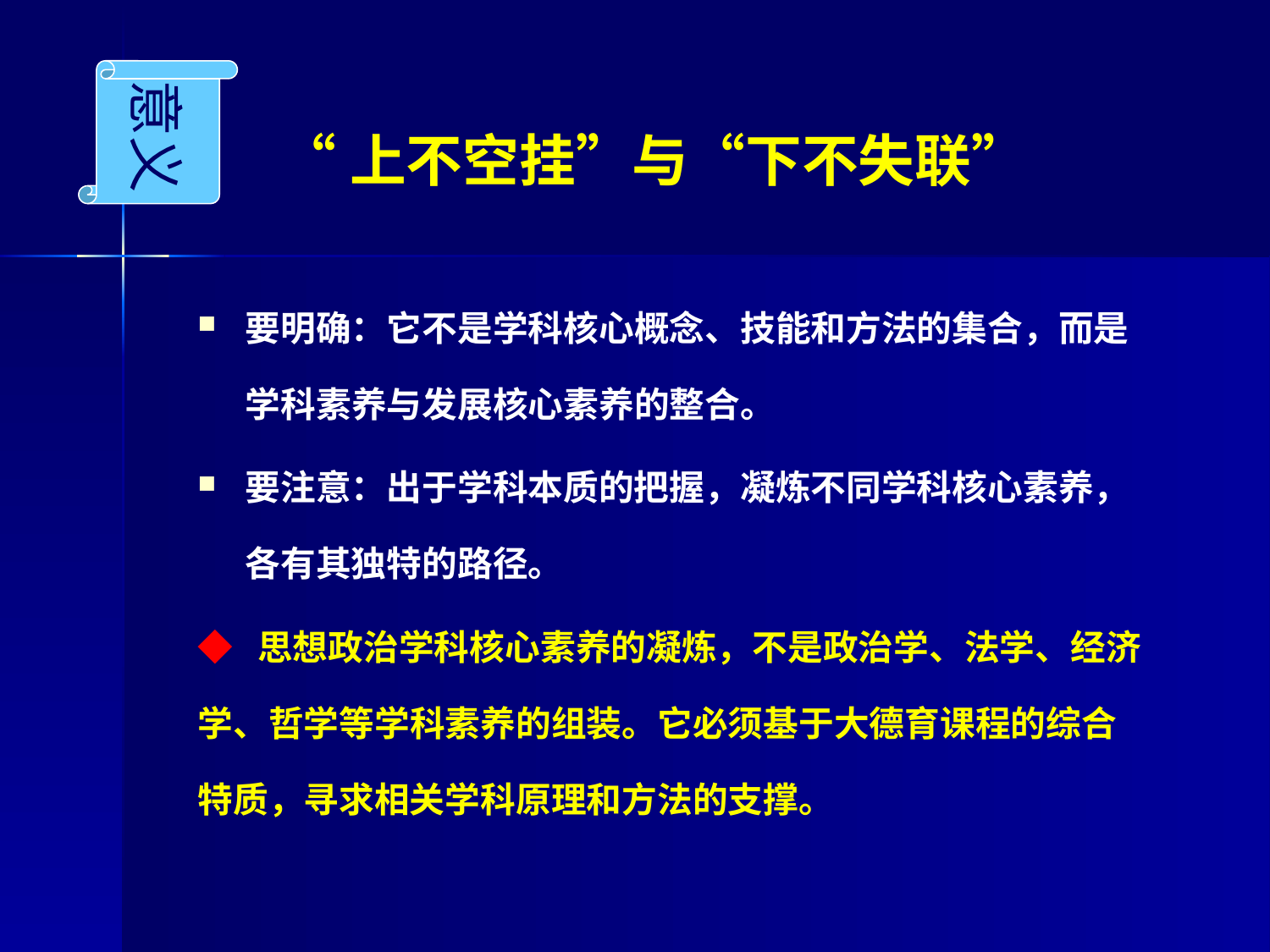

# “上不空挂”与“下不失联”
意义
要明确：它不是学科核心概念、技能和方法的集合，而是学科素养与发展核心素养的整合。
要注意：出于学科本质的把握，凝炼不同学科核心素养，各有其独特的路径。
◆  思想政治学科核心素养的凝炼，不是政治学、法学、经济学、哲学等学科素养的组装。它必须基于大德育课程的综合特质，寻求相关学科原理和方法的支撑。